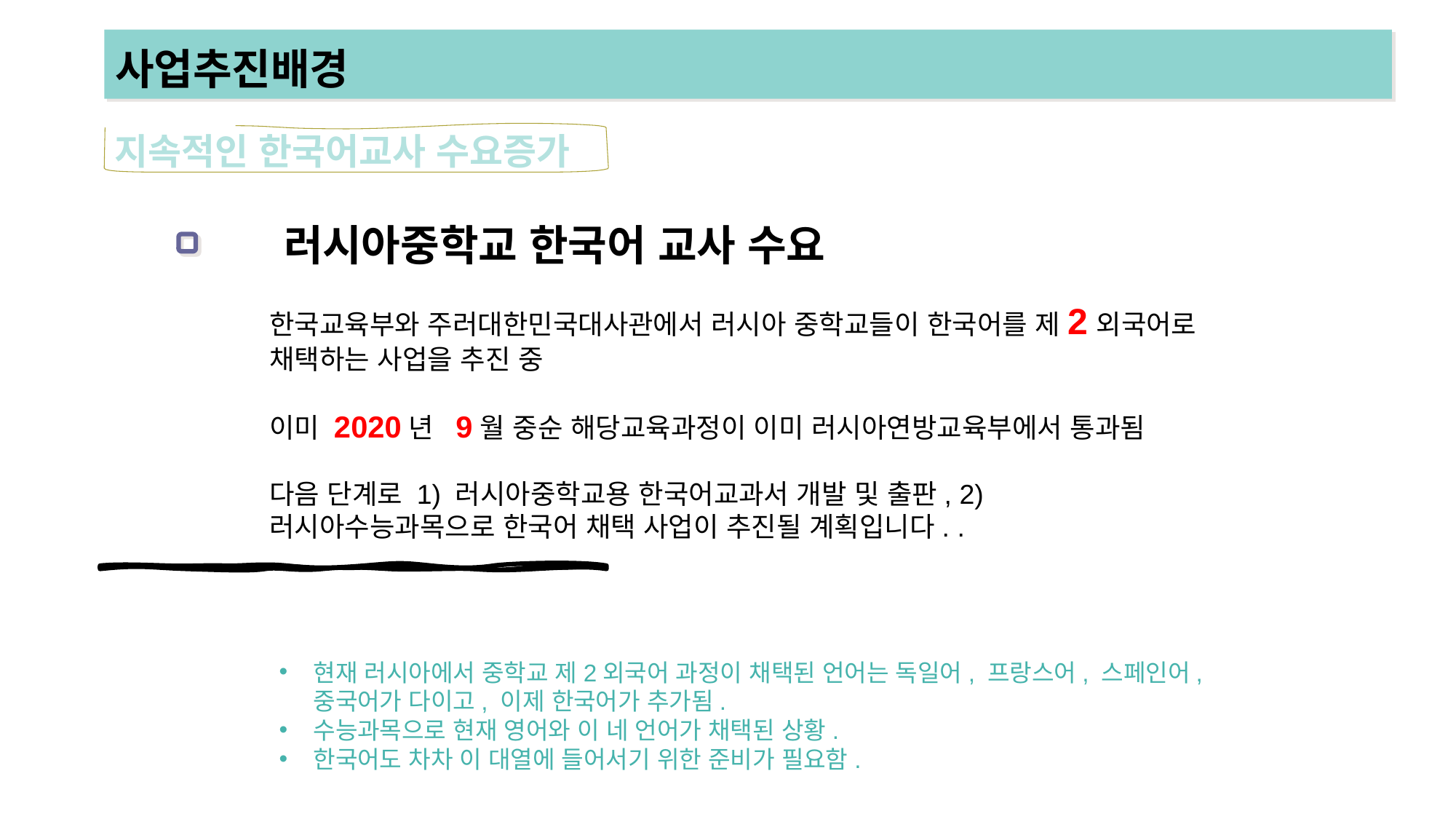

사업추진배경
지속적인 한국어교사 수요증가
 러시아중학교 한국어 교사 수요

한국교육부와 주러대한민국대사관에서 러시아 중학교들이 한국어를 제2외국어로 채택하는 사업을 추진 중

이미 2020년  9월 중순 해당교육과정이 이미 러시아연방교육부에서 통과됨

다음 단계로 1) 러시아중학교용 한국어교과서 개발 및 출판, 2) 러시아수능과목으로 한국어 채택 사업이 추진될 계획입니다. .

현재 러시아에서 중학교 제2외국어 과정이 채택된 언어는 독일어, 프랑스어, 스페인어, 중국어가 다이고, 이제 한국어가 추가됨.
수능과목으로 현재 영어와 이 네 언어가 채택된 상황.
한국어도 차차 이 대열에 들어서기 위한 준비가 필요함.